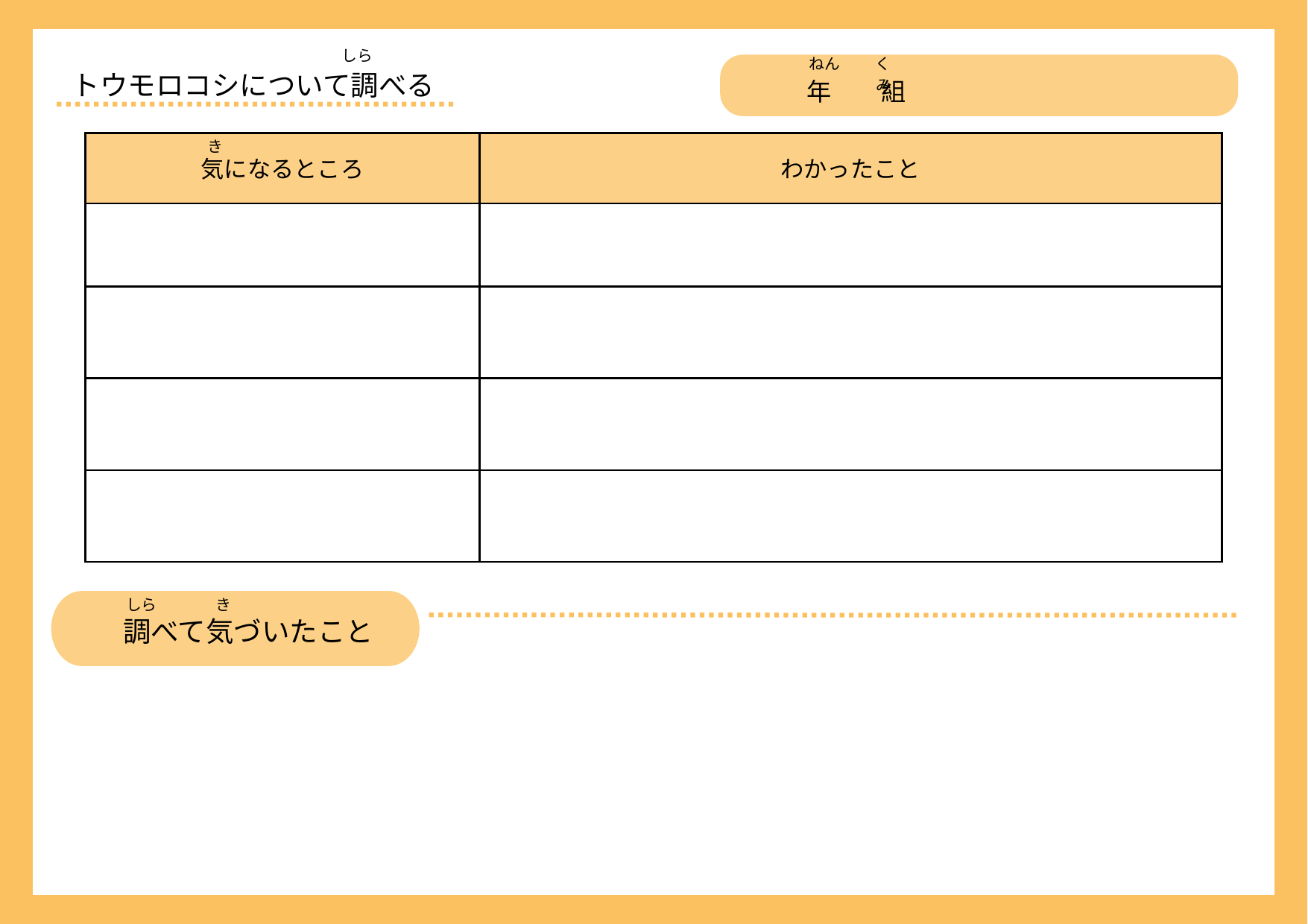

しら
ねん
くみ

トウモロコシについて調べる
　年　　組

| 気になるところ | わかったこと |
| --- | --- |
|  |  |
|  |  |
|  |  |
|  |  |
き

しら
き
調べて気づいたこと